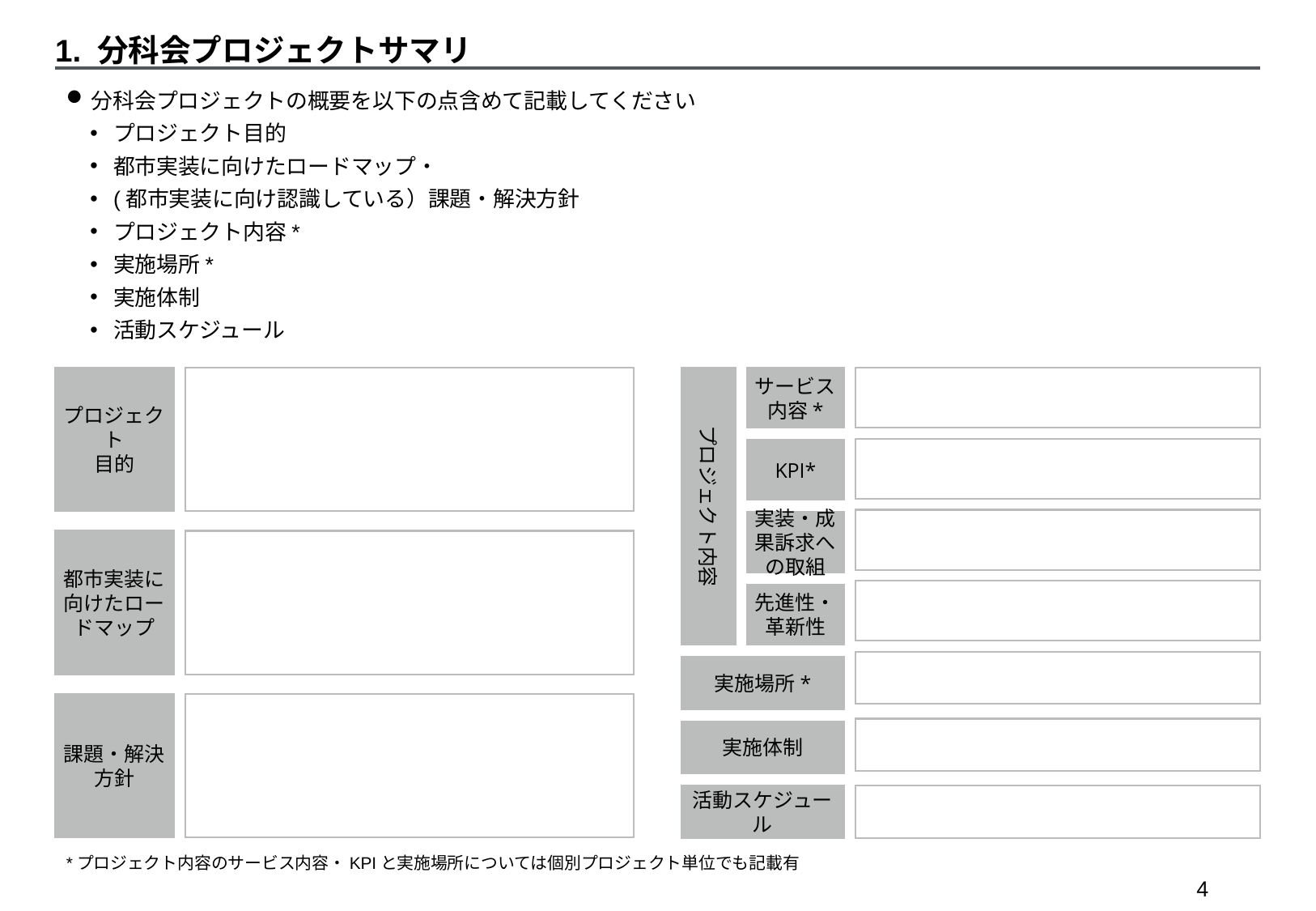

1. 分科会プロジェクトサマリ
分科会プロジェクトの概要を以下の点含めて記載してください
プロジェクト目的
都市実装に向けたロードマップ・
(都市実装に向け認識している）課題・解決方針
プロジェクト内容*
実施場所*
実施体制
活動スケジュール
プロジェクト内容
プロジェクト
目的

サービス
内容*

KPI*

実装・成果訴求への取組
都市実装に向けたロードマップ

先進性・革新性

実施場所*
課題・解決方針

実施体制
活動スケジュール

*プロジェクト内容のサービス内容・KPIと実施場所については個別プロジェクト単位でも記載有
4